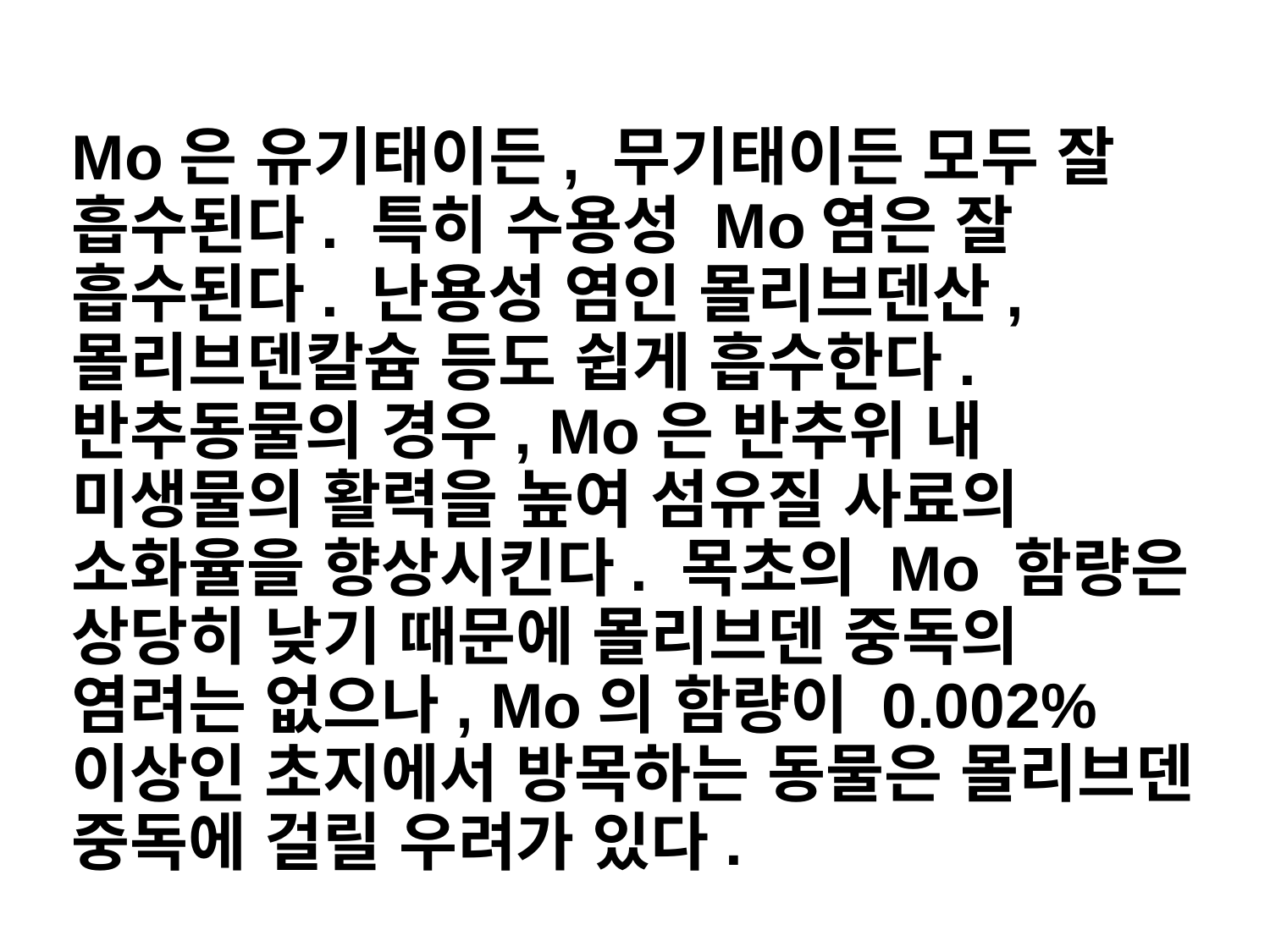

Mo은 유기태이든, 무기태이든 모두 잘 흡수된다. 특히 수용성 Mo염은 잘 흡수된다. 난용성 염인 몰리브덴산, 몰리브덴칼슘 등도 쉽게 흡수한다.
반추동물의 경우, Mo은 반추위 내 미생물의 활력을 높여 섬유질 사료의 소화율을 향상시킨다. 목초의 Mo 함량은 상당히 낮기 때문에 몰리브덴 중독의 염려는 없으나, Mo의 함량이 0.002% 이상인 초지에서 방목하는 동물은 몰리브덴 중독에 걸릴 우려가 있다.